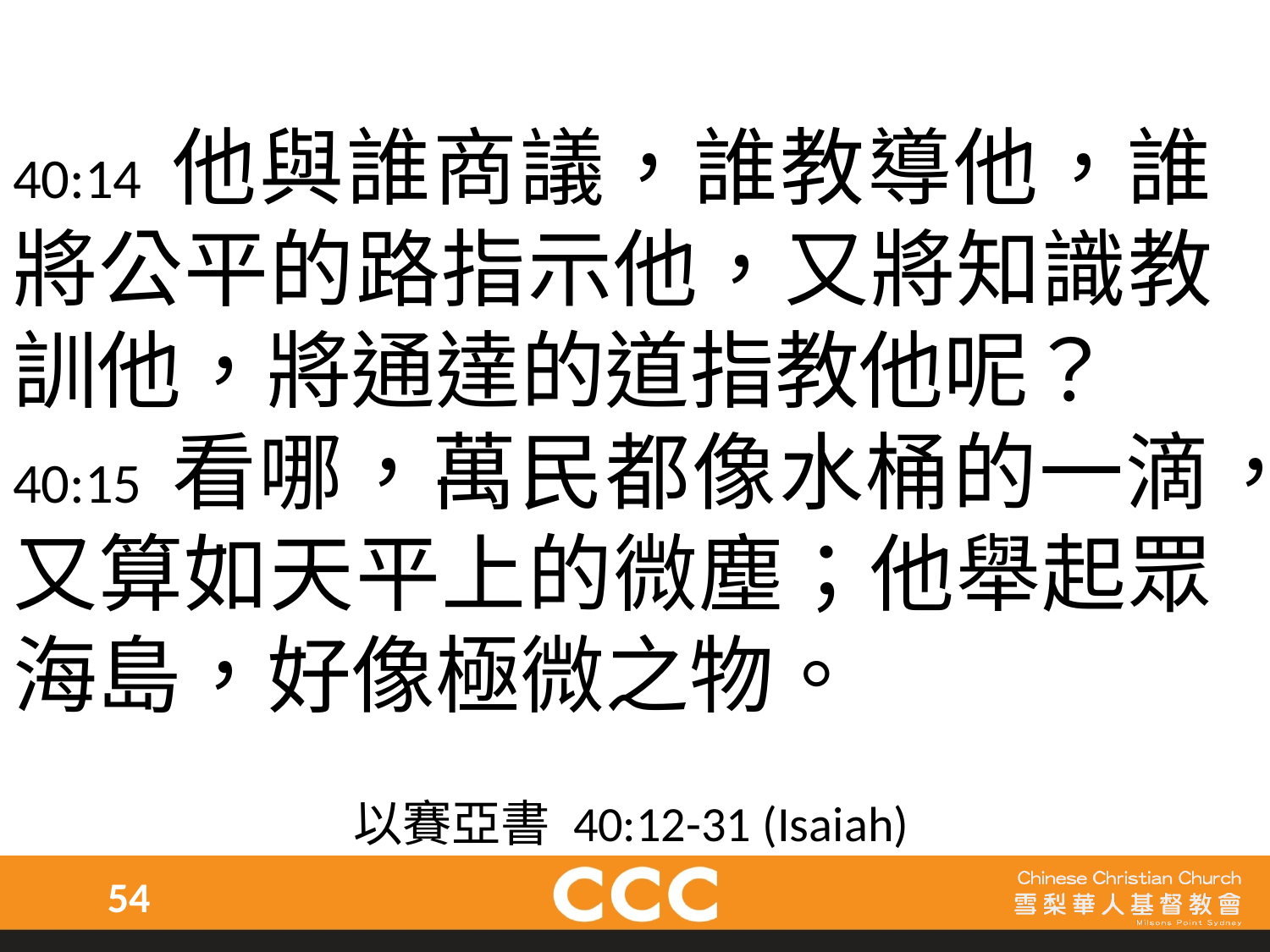

40:14 他與誰商議，誰教導他，誰將公平的路指示他，又將知識教訓他，將通達的道指教他呢？
40:15 看哪，萬民都像水桶的一滴，又算如天平上的微塵；他舉起眾海島，好像極微之物。
以賽亞書 40:12-31 (Isaiah)
54